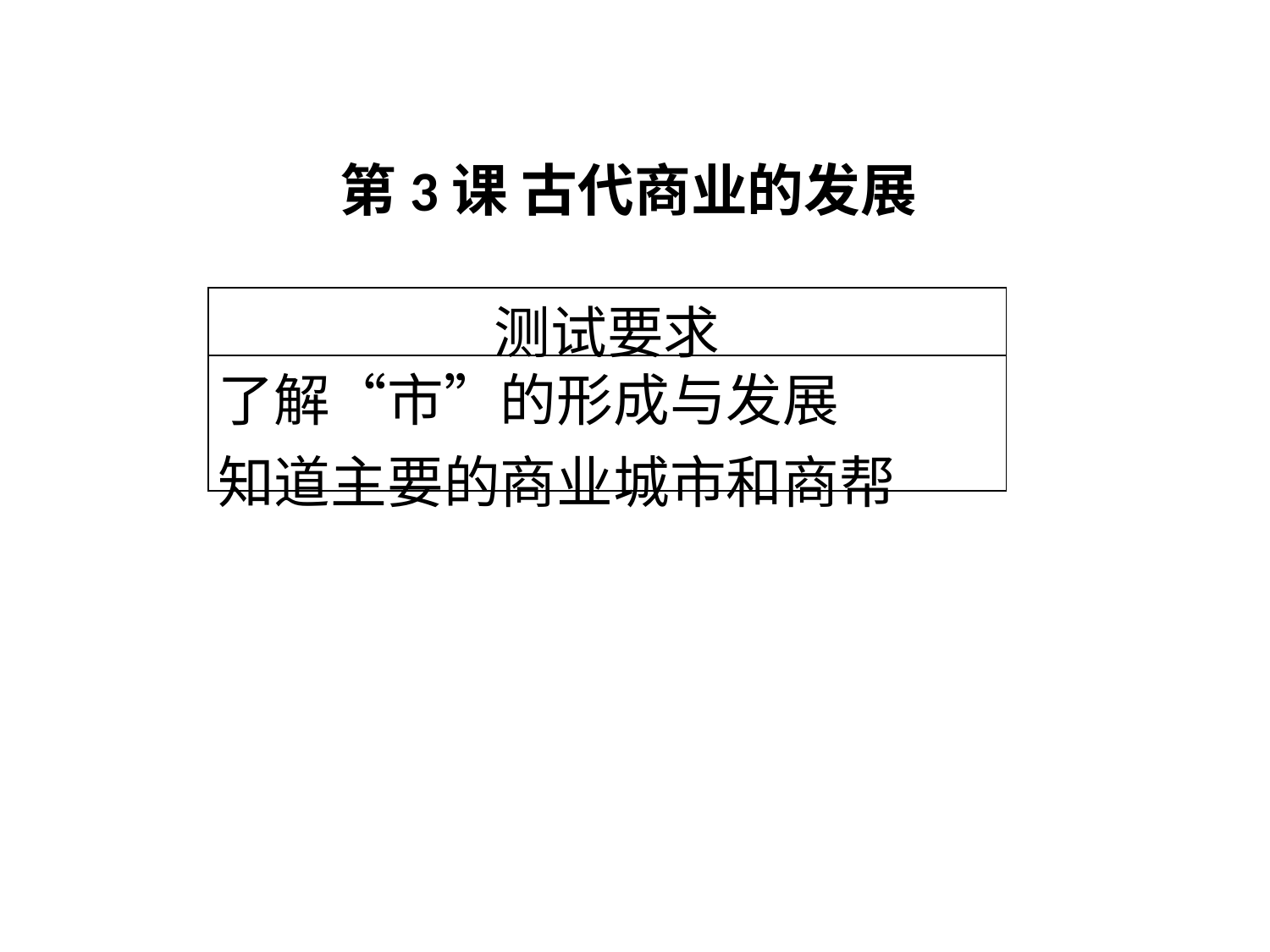

第3课 古代商业的发展
| 测试要求 |
| --- |
| 了解“市”的形成与发展 知道主要的商业城市和商帮 |